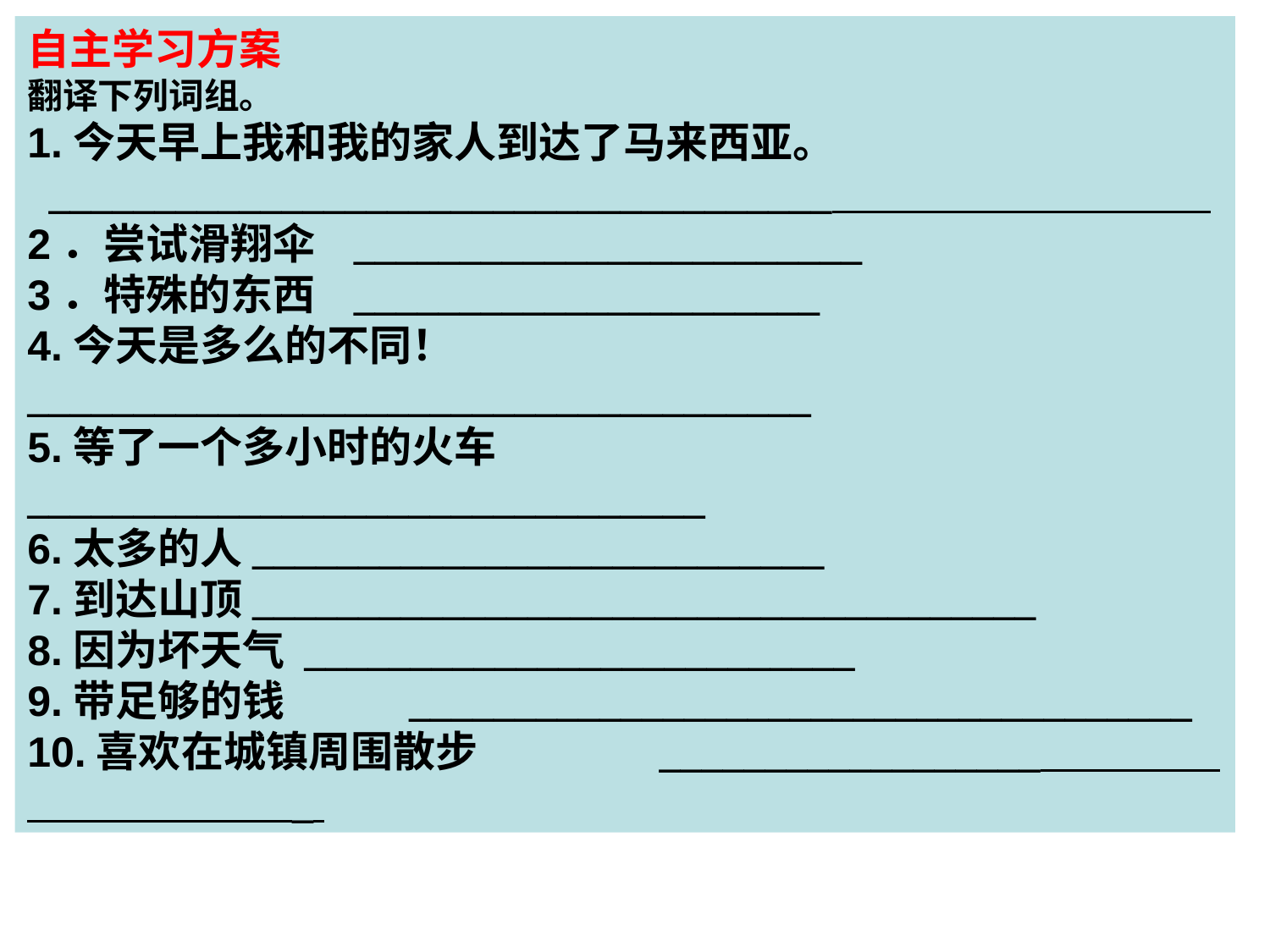

自主学习方案
翻译下列词组。
1.今天早上我和我的家人到达了马来西亚。
  _____________________________________
2．尝试滑翔伞   ________________________
3．特殊的东西   ______________________
4.今天是多么的不同！                      _____________________________________
5.等了一个多小时的火车                        ________________________________
6.太多的人___________________________
7.到达山顶_____________________________________
8.因为坏天气 __________________________
9.带足够的钱            _____________________________________
10.喜欢在城镇周围散步                  __________________                                           _